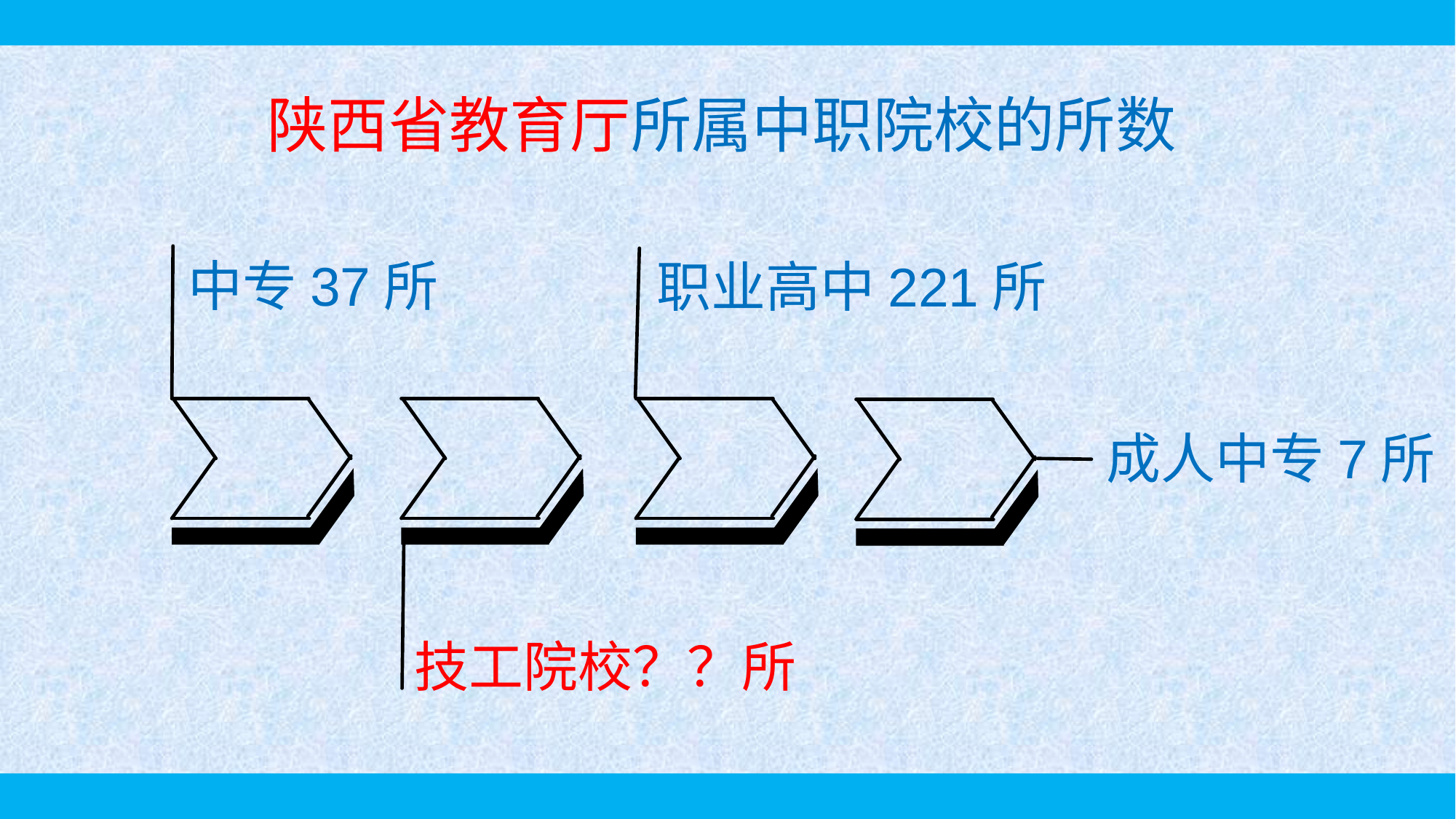

# 陕西省教育厅所属中职院校的所数
中专37所
职业高中221所
成人中专7所

技工院校？？所